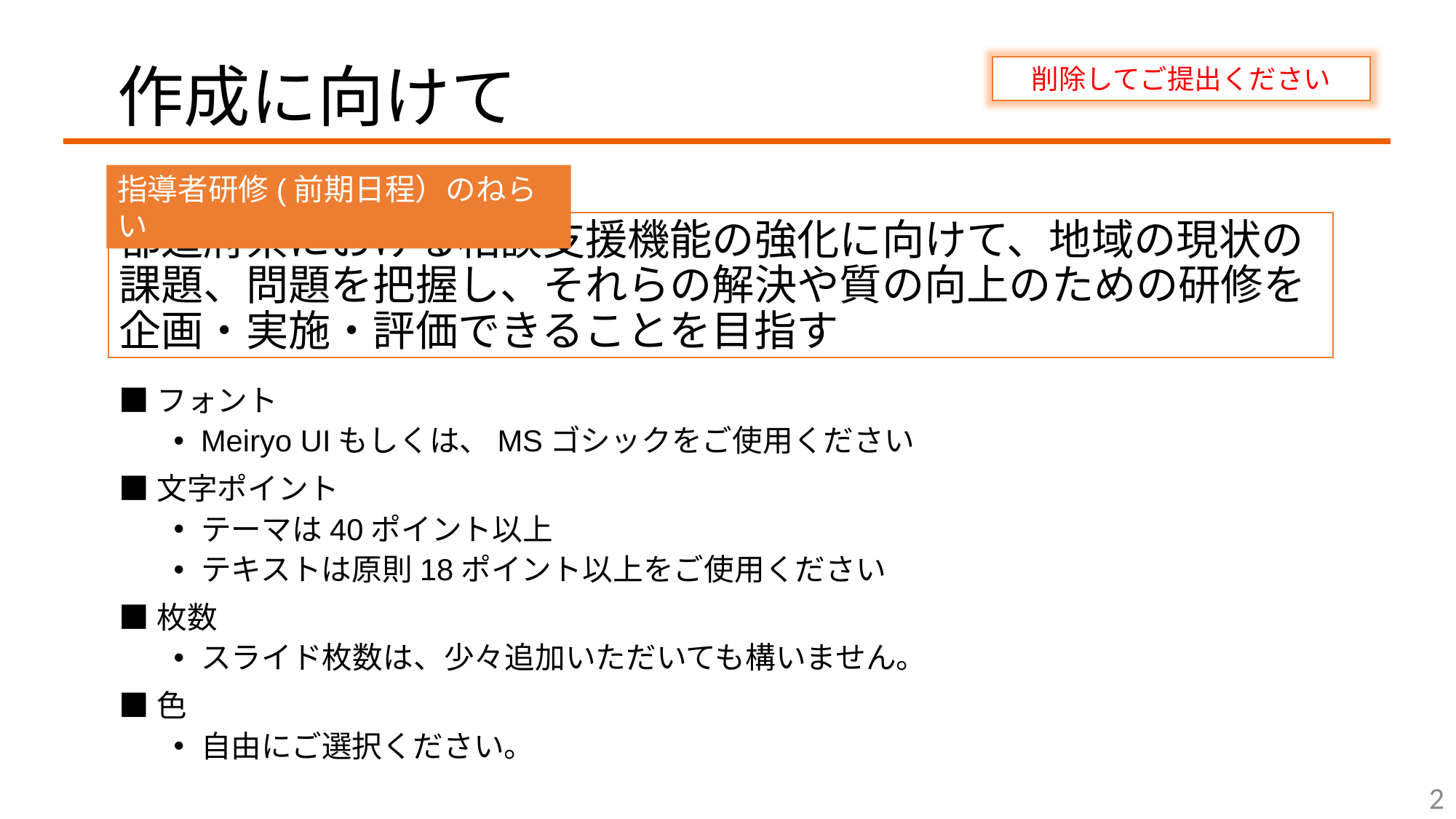

# 作成に向けて
削除してご提出ください
指導者研修(前期日程）のねらい
都道府県における相談支援機能の強化に向けて、地域の現状の課題、問題を把握し、それらの解決や質の向上のための研修を企画・実施・評価できることを目指す
■フォント
Meiryo UIもしくは、MSゴシックをご使用ください
■文字ポイント
テーマは40ポイント以上
テキストは原則18ポイント以上をご使用ください
■枚数
スライド枚数は、少々追加いただいても構いません。
■色
自由にご選択ください。

2